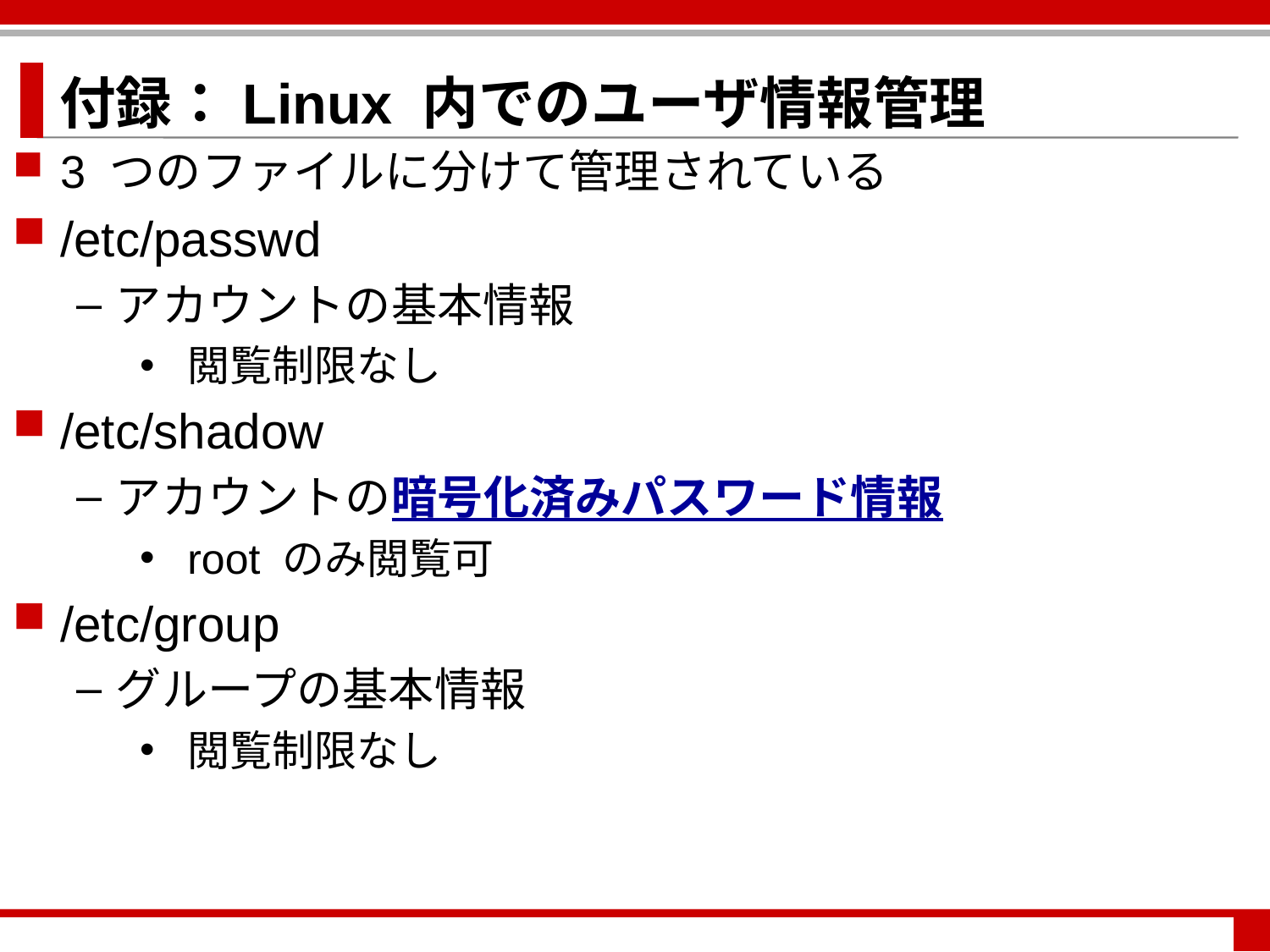

付録：Linux 内でのユーザ情報管理
3 つのファイルに分けて管理されている
/etc/passwd
アカウントの基本情報
閲覧制限なし
/etc/shadow
アカウントの暗号化済みパスワード情報
root のみ閲覧可
/etc/group
グループの基本情報
閲覧制限なし